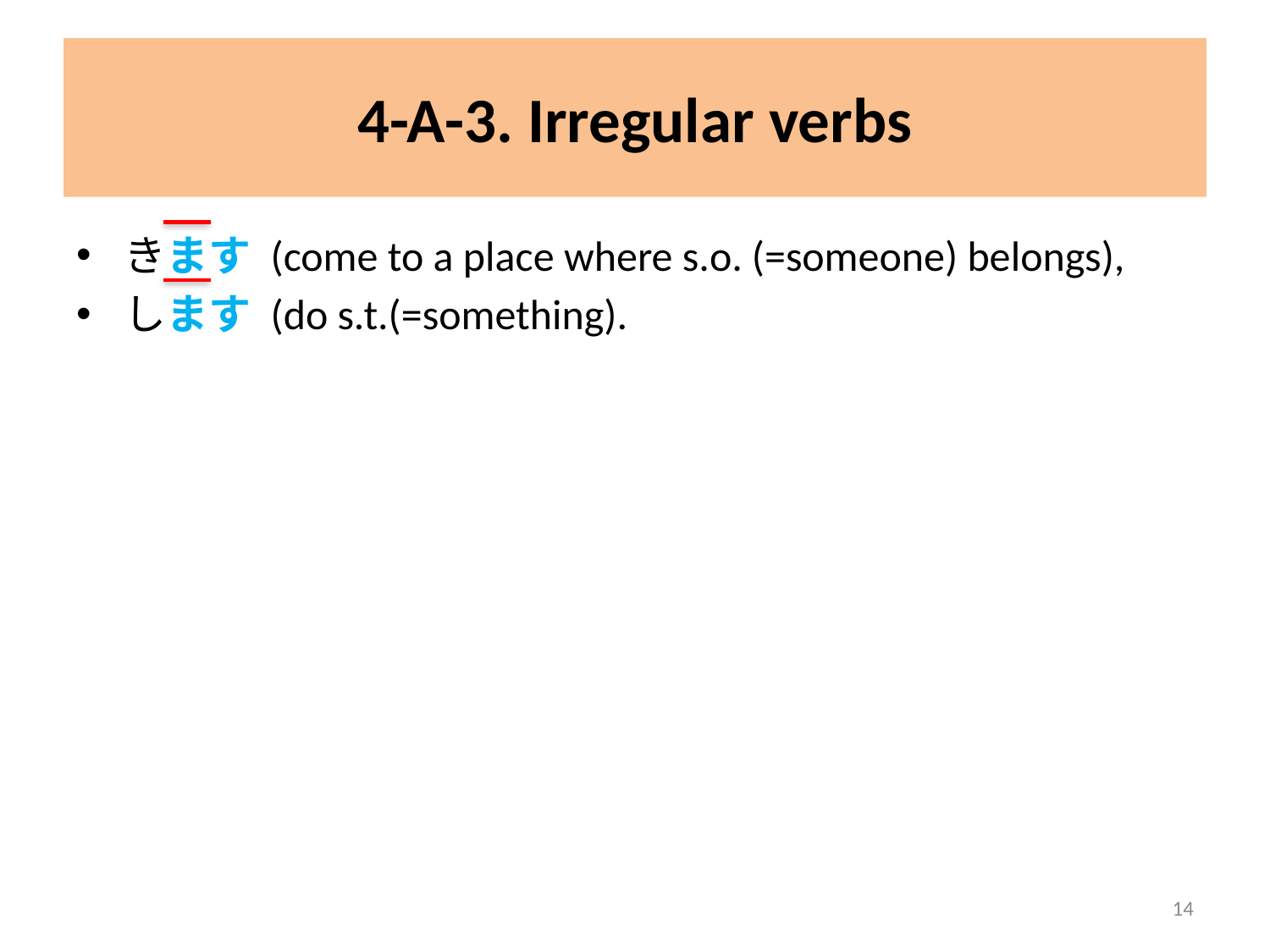

# 4-A-3. Irregular verbs
きます (come to a place where s.o. (=someone) belongs),
します (do s.t.(=something).

14